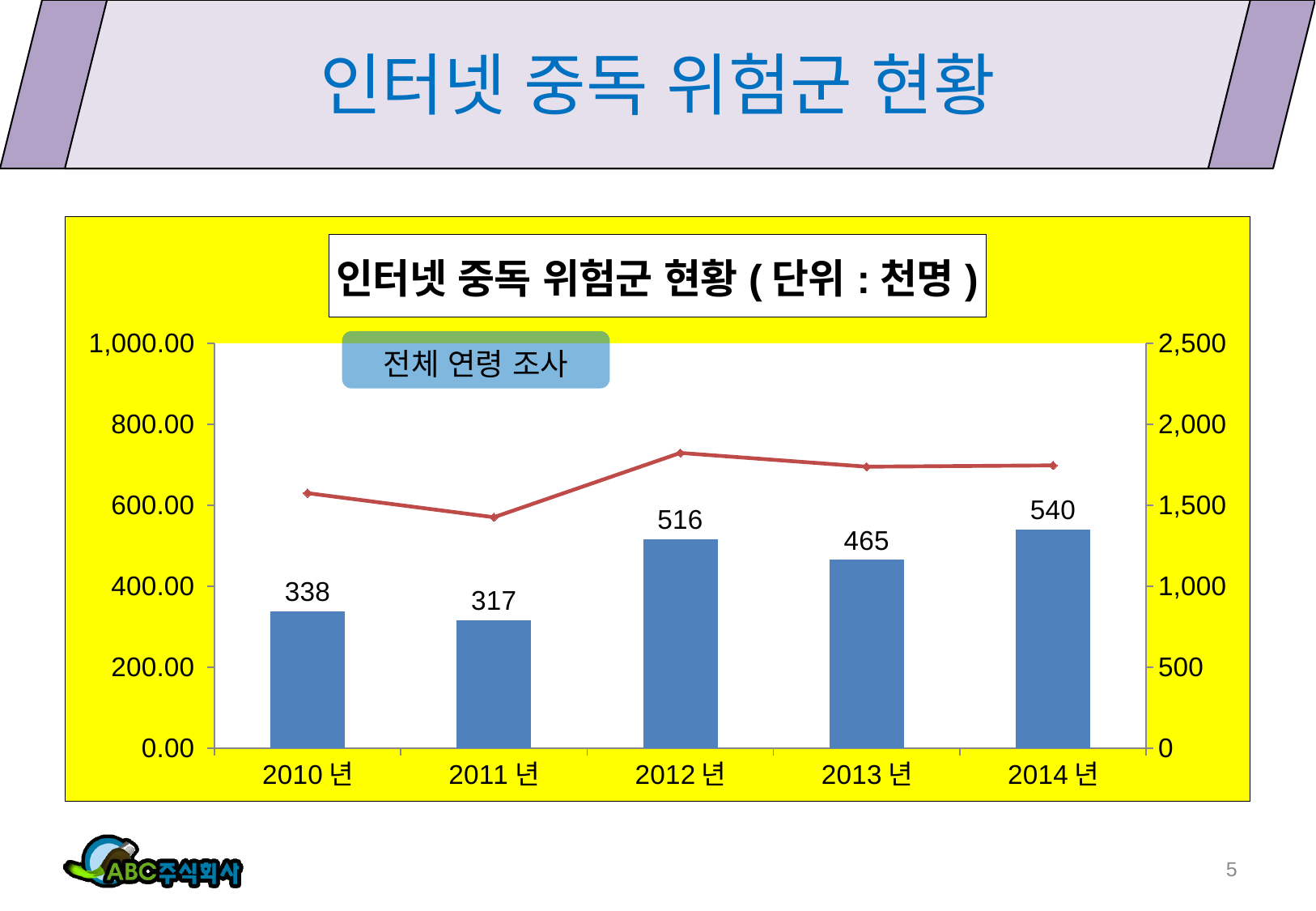

# 인터넷 중독 위험군 현황

### Chart: 인터넷 중독 위험군 현황(단위:천명)

| Category | 고위험군 | 잠재적 위험군 |
|---|---|---|
| 2010년 | 338.0 | 1575.0 |
| 2011년 | 317.0 | 1426.0 |
| 2012년 | 516.0 | 1823.0 |
| 2013년 | 465.0 | 1738.0 |
| 2014년 | 540.0 | 1746.0 |
5